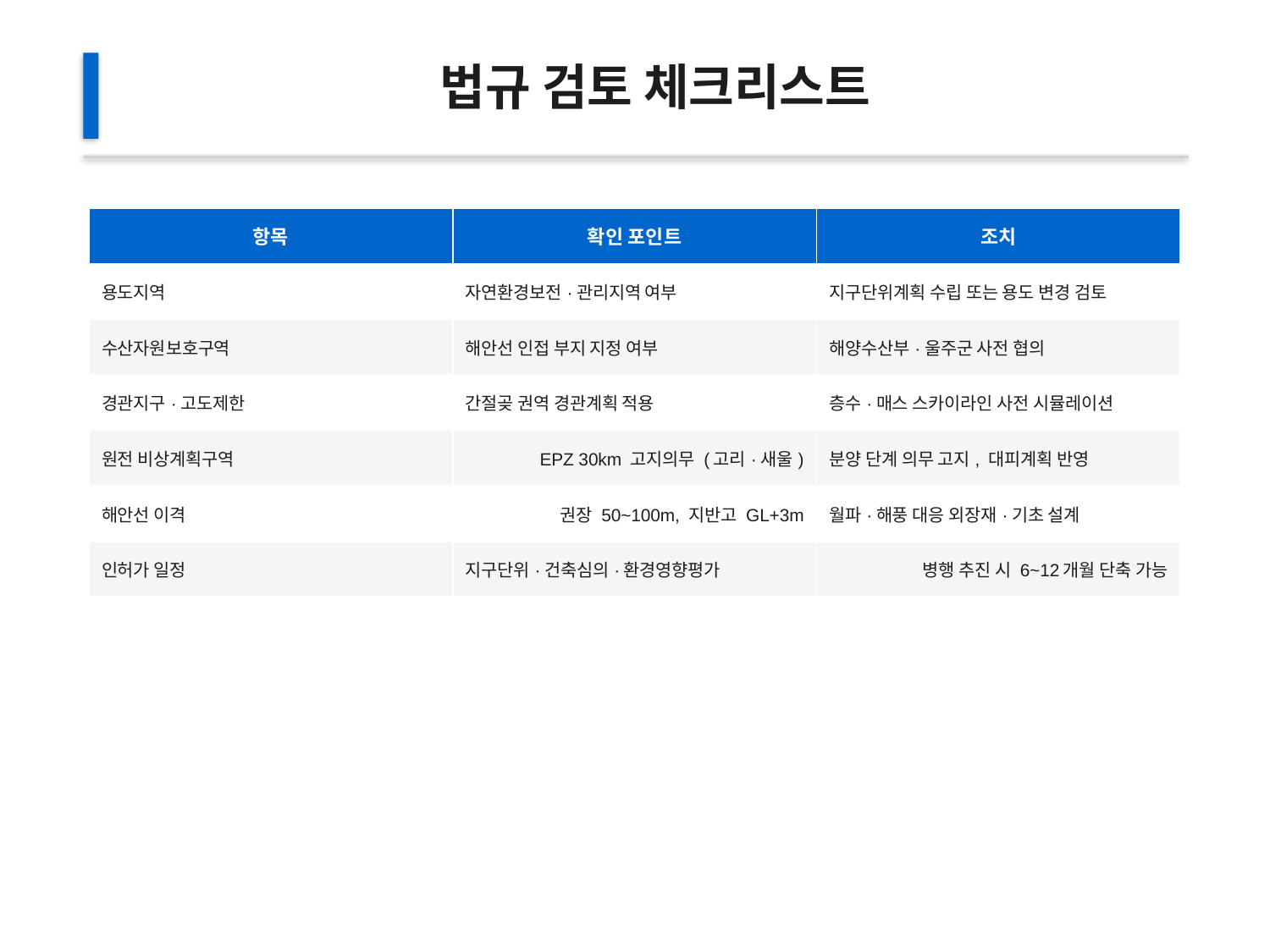

법규 검토 체크리스트

| 항목 | 확인 포인트 | 조치 |
| --- | --- | --- |
| 용도지역 | 자연환경보전·관리지역 여부 | 지구단위계획 수립 또는 용도 변경 검토 |
| 수산자원보호구역 | 해안선 인접 부지 지정 여부 | 해양수산부·울주군 사전 협의 |
| 경관지구·고도제한 | 간절곶 권역 경관계획 적용 | 층수·매스 스카이라인 사전 시뮬레이션 |
| 원전 비상계획구역 | EPZ 30km 고지의무 (고리·새울) | 분양 단계 의무 고지, 대피계획 반영 |
| 해안선 이격 | 권장 50~100m, 지반고 GL+3m | 월파·해풍 대응 외장재·기초 설계 |
| 인허가 일정 | 지구단위·건축심의·환경영향평가 | 병행 추진 시 6~12개월 단축 가능 |